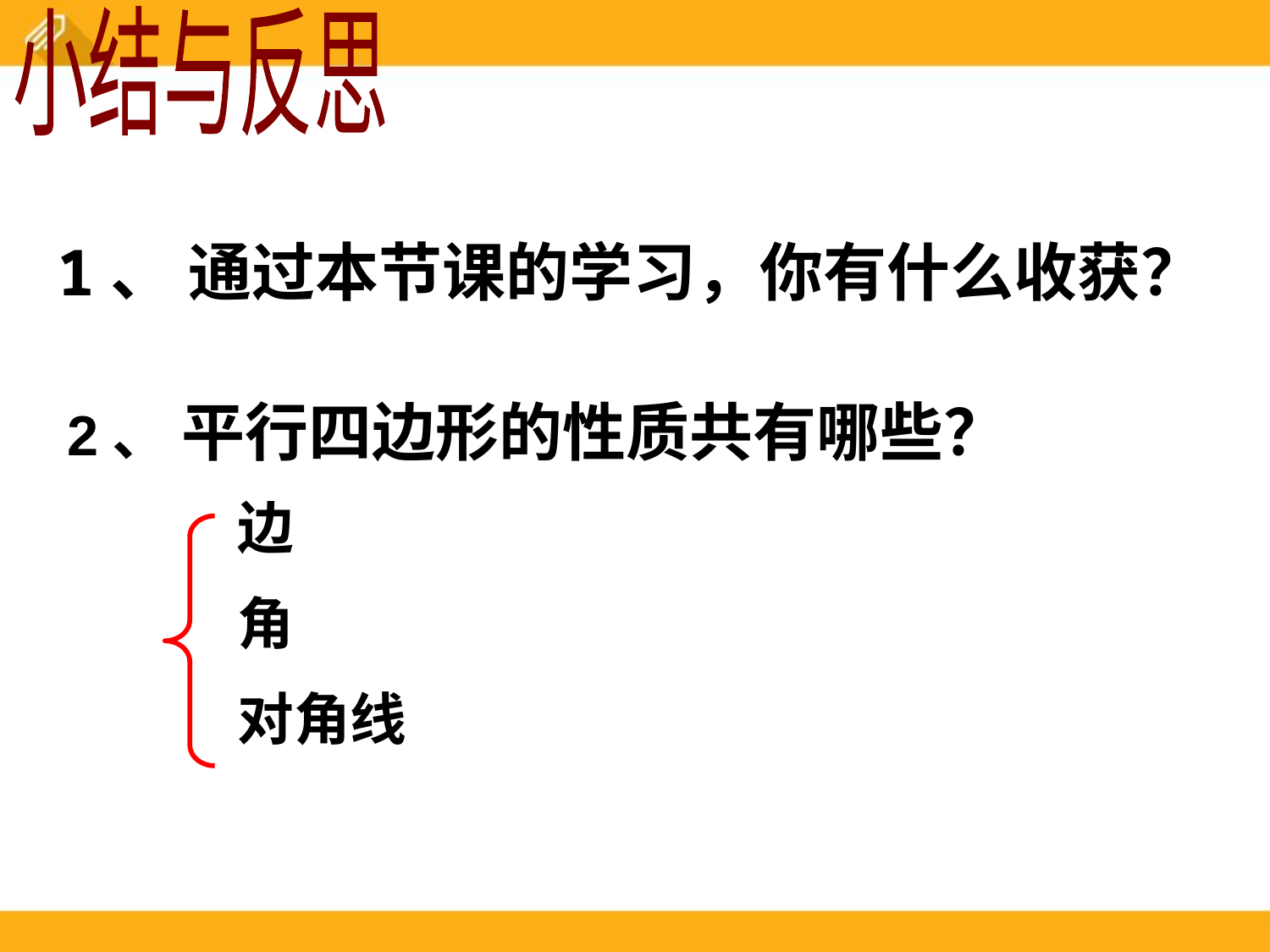

小结与反思
1、 通过本节课的学习，你有什么收获？
2、 平行四边形的性质共有哪些？

边
角
对角线